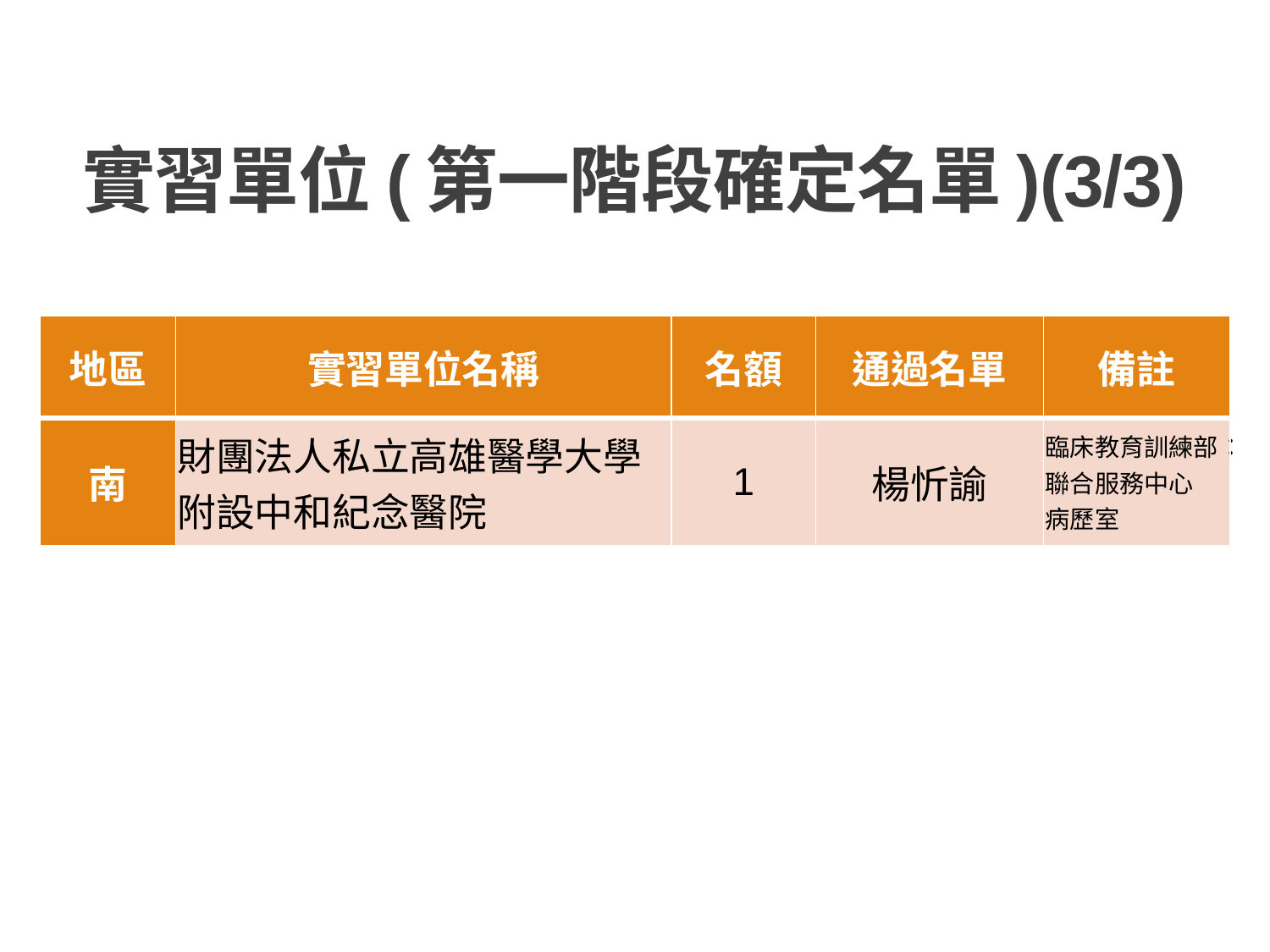

# 實習單位(第一階段確定名單)(3/3)
| 地區 | 實習單位名稱 | 名額 | 通過名單 | 備註 |
| --- | --- | --- | --- | --- |
| 南 | 財團法人私立高雄醫學大學附設中和紀念醫院 | 1 | 楊忻諭 | 臨床教育訓練部：聯合服務中心 病歷室 |
4